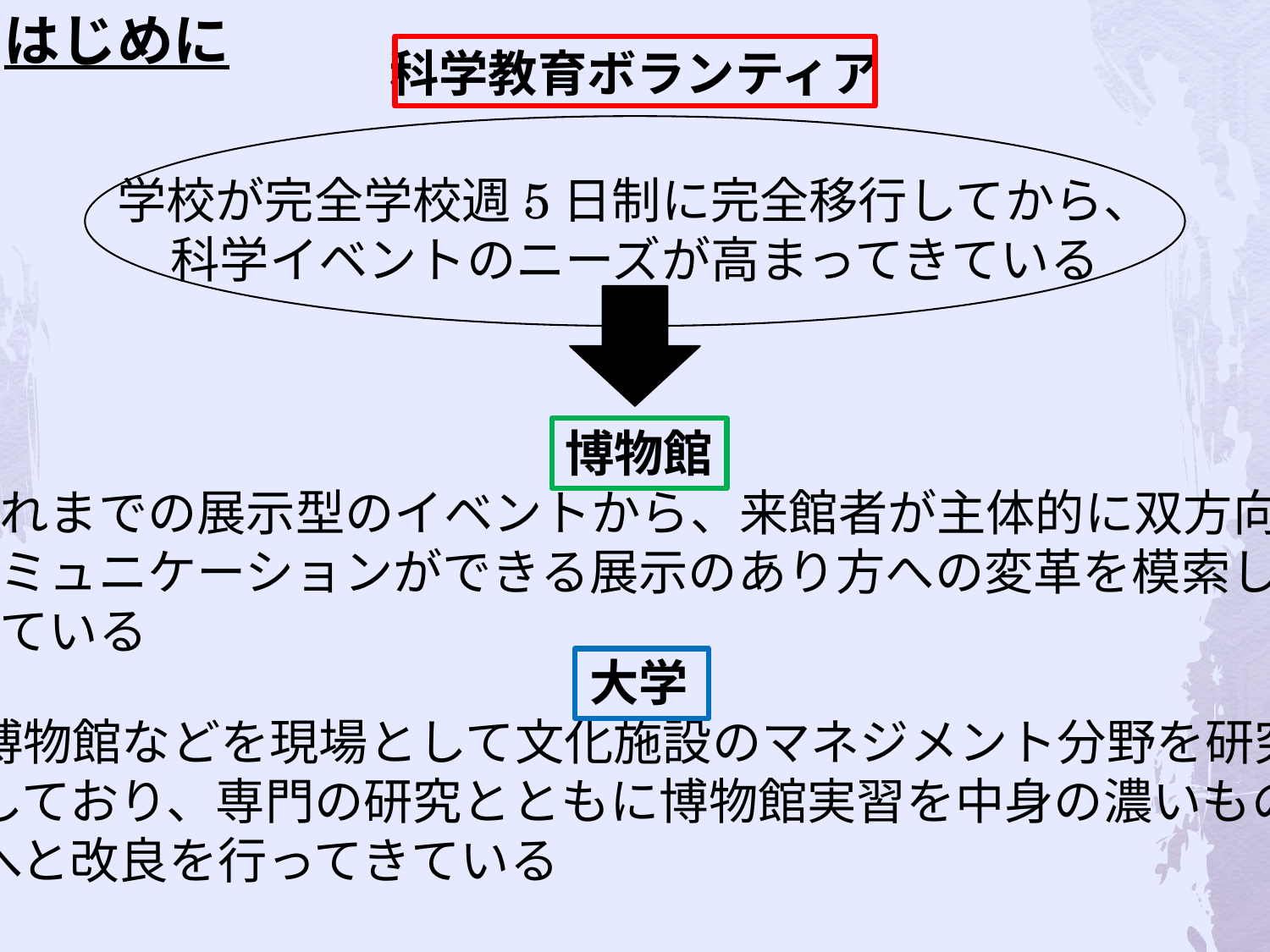

はじめに

科学教育ボランティア

学校が完全学校週5日制に完全移行してから、
科学イベントのニーズが高まってきている

博物館
これまでの展示型のイベントから、来館者が主体的に双方向
コミュニケーションができる展示のあり方への変革を模索して
きている

大学
博物館などを現場として文化施設のマネジメント分野を研究
しており、専門の研究とともに博物館実習を中身の濃いもの
へと改良を行ってきている